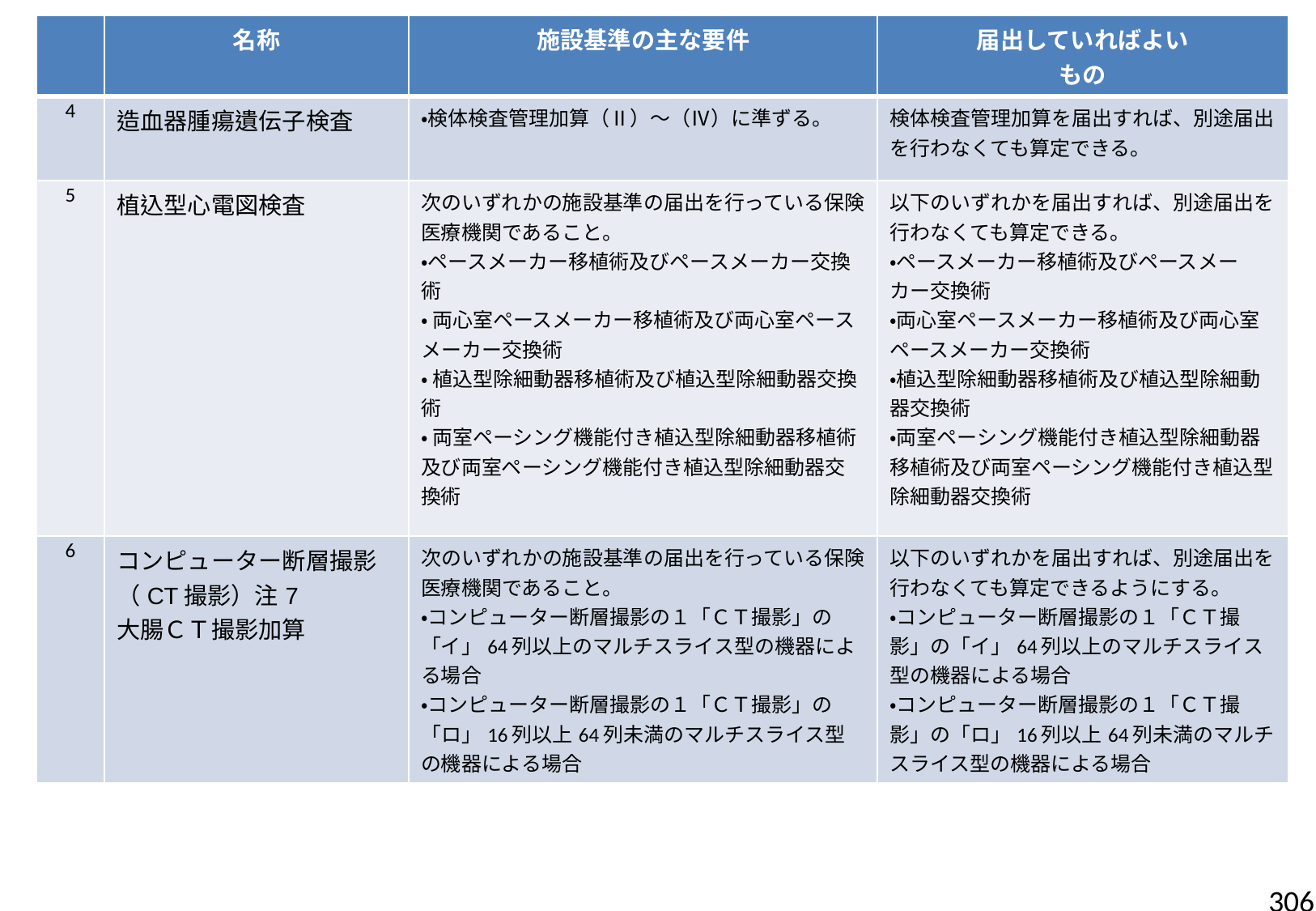

|  | 名称 | 施設基準の主な要件 | 届出していればよい もの |
| --- | --- | --- | --- |
| 4 | 造血器腫瘍遺伝子検査 | ・検体検査管理加算（Ⅱ）～（Ⅳ）に準ずる。 | 検体検査管理加算を届出すれば、別途届出を行わなくても算定できる。 |
| 5 | 植込型心電図検査 | 次のいずれかの施設基準の届出を行っている保険医療機関であること。 ・ペースメーカー移植術及びペースメーカー交換術 ・ 両心室ペースメーカー移植術及び両心室ペースメーカー交換術 ・ 植込型除細動器移植術及び植込型除細動器交換術 ・ 両室ペーシング機能付き植込型除細動器移植術及び両室ペーシング機能付き植込型除細動器交換術 | 以下のいずれかを届出すれば、別途届出を行わなくても算定できる。 ・ペースメーカー移植術及びペースメーカー交換術 ・両心室ペースメーカー移植術及び両心室ペースメーカー交換術 ・植込型除細動器移植術及び植込型除細動器交換術 ・両室ペーシング機能付き植込型除細動器移植術及び両室ペーシング機能付き植込型除細動器交換術 |
| 6 | コンピューター断層撮影（CT撮影）注7 大腸ＣＴ撮影加算 | 次のいずれかの施設基準の届出を行っている保険医療機関であること。 ・コンピューター断層撮影の１「ＣＴ撮影」の「イ」64列以上のマルチスライス型の機器による場合 ・コンピューター断層撮影の１「ＣＴ撮影」の「ロ」16列以上64列未満のマルチスライス型の機器による場合 | 以下のいずれかを届出すれば、別途届出を行わなくても算定できるようにする。 ・コンピューター断層撮影の１「ＣＴ撮影」の「イ」64列以上のマルチスライス型の機器による場合 ・コンピューター断層撮影の１「ＣＴ撮影」の「ロ」16列以上64列未満のマルチスライス型の機器による場合 |
306